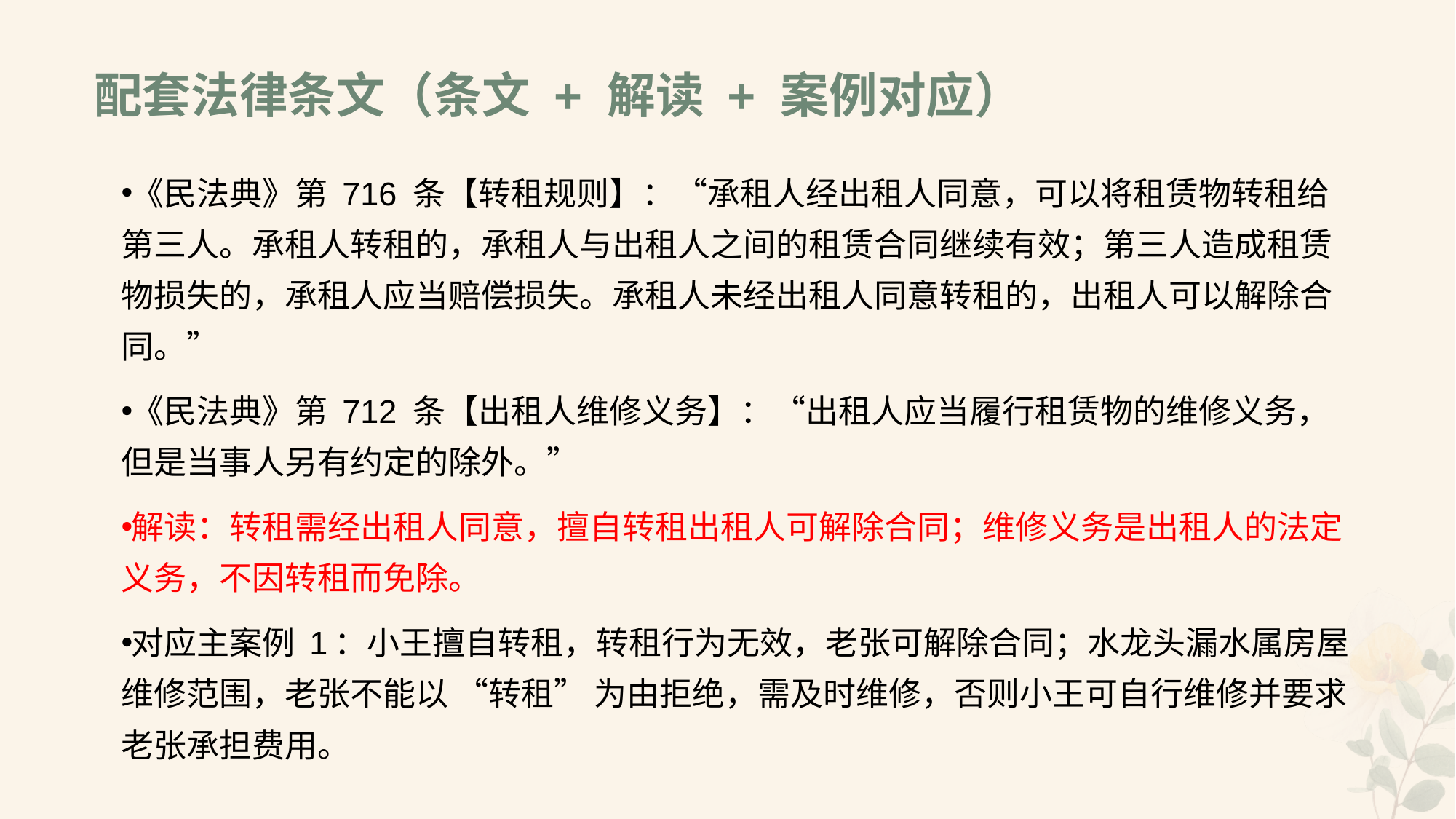

# 配套法律条文（条文 + 解读 + 案例对应）
《民法典》第 716 条【转租规则】：“承租人经出租人同意，可以将租赁物转租给第三人。承租人转租的，承租人与出租人之间的租赁合同继续有效；第三人造成租赁物损失的，承租人应当赔偿损失。承租人未经出租人同意转租的，出租人可以解除合同。”
《民法典》第 712 条【出租人维修义务】：“出租人应当履行租赁物的维修义务，但是当事人另有约定的除外。”
解读：转租需经出租人同意，擅自转租出租人可解除合同；维修义务是出租人的法定义务，不因转租而免除。
对应主案例 1：小王擅自转租，转租行为无效，老张可解除合同；水龙头漏水属房屋维修范围，老张不能以 “转租” 为由拒绝，需及时维修，否则小王可自行维修并要求老张承担费用。